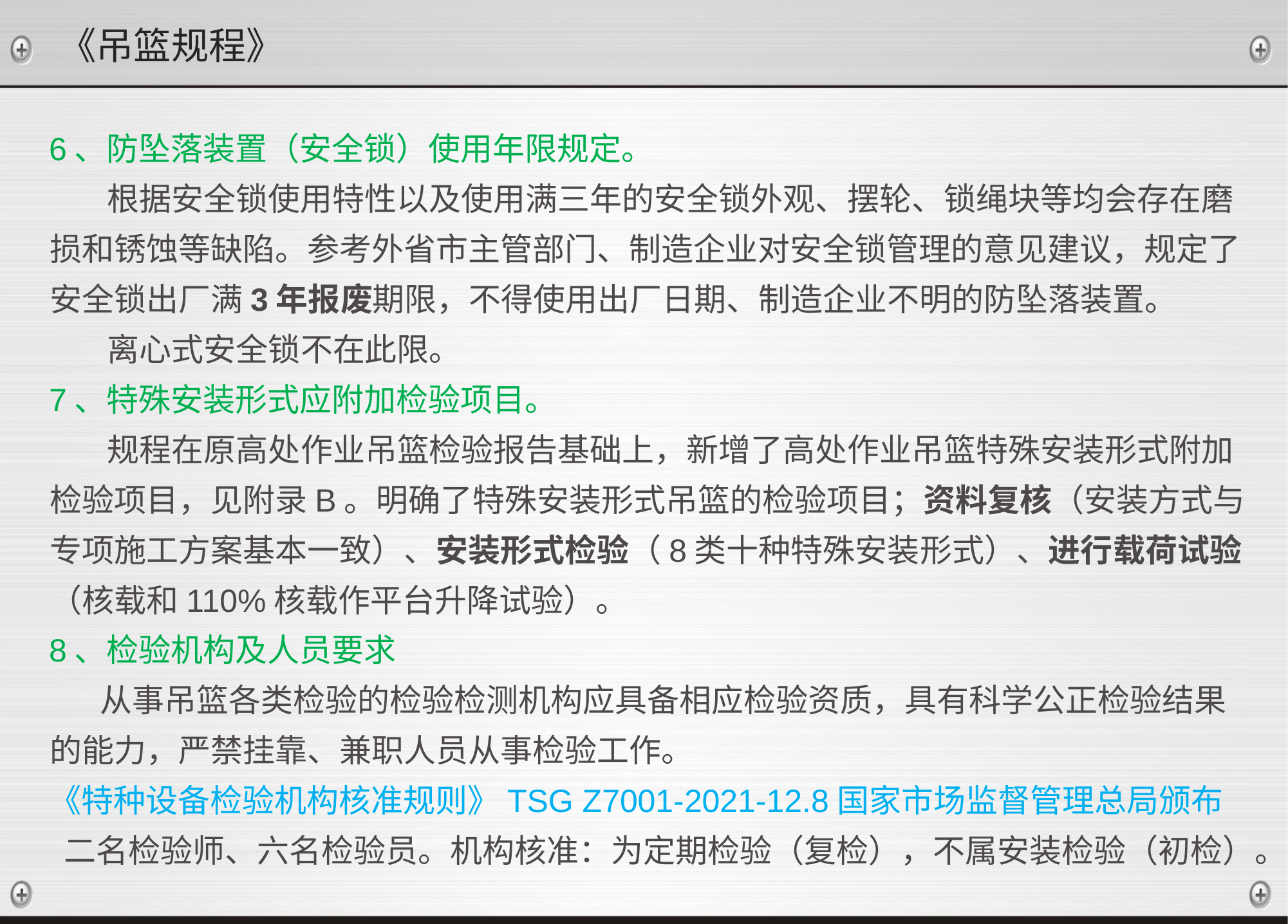

《吊篮规程》
6、防坠落装置（安全锁）使用年限规定。
       根据安全锁使用特性以及使用满三年的安全锁外观、摆轮、锁绳块等均会存在磨损和锈蚀等缺陷。参考外省市主管部门、制造企业对安全锁管理的意见建议，规定了安全锁出厂满3年报废期限，不得使用出厂日期、制造企业不明的防坠落装置。
       离心式安全锁不在此限。
7、特殊安装形式应附加检验项目。
       规程在原高处作业吊篮检验报告基础上，新增了高处作业吊篮特殊安装形式附加检验项目，见附录B。明确了特殊安装形式吊篮的检验项目；资料复核（安装方式与专项施工方案基本一致）、安装形式检验（8类十种特殊安装形式）、进行载荷试验（核载和110%核载作平台升降试验）。
8、检验机构及人员要求
      从事吊篮各类检验的检验检测机构应具备相应检验资质，具有科学公正检验结果的能力，严禁挂靠、兼职人员从事检验工作。
《特种设备检验机构核准规则》TSG Z7001-2021-12.8国家市场监督管理总局颁布
 二名检验师、六名检验员。机构核准：为定期检验（复检），不属安装检验（初检）。